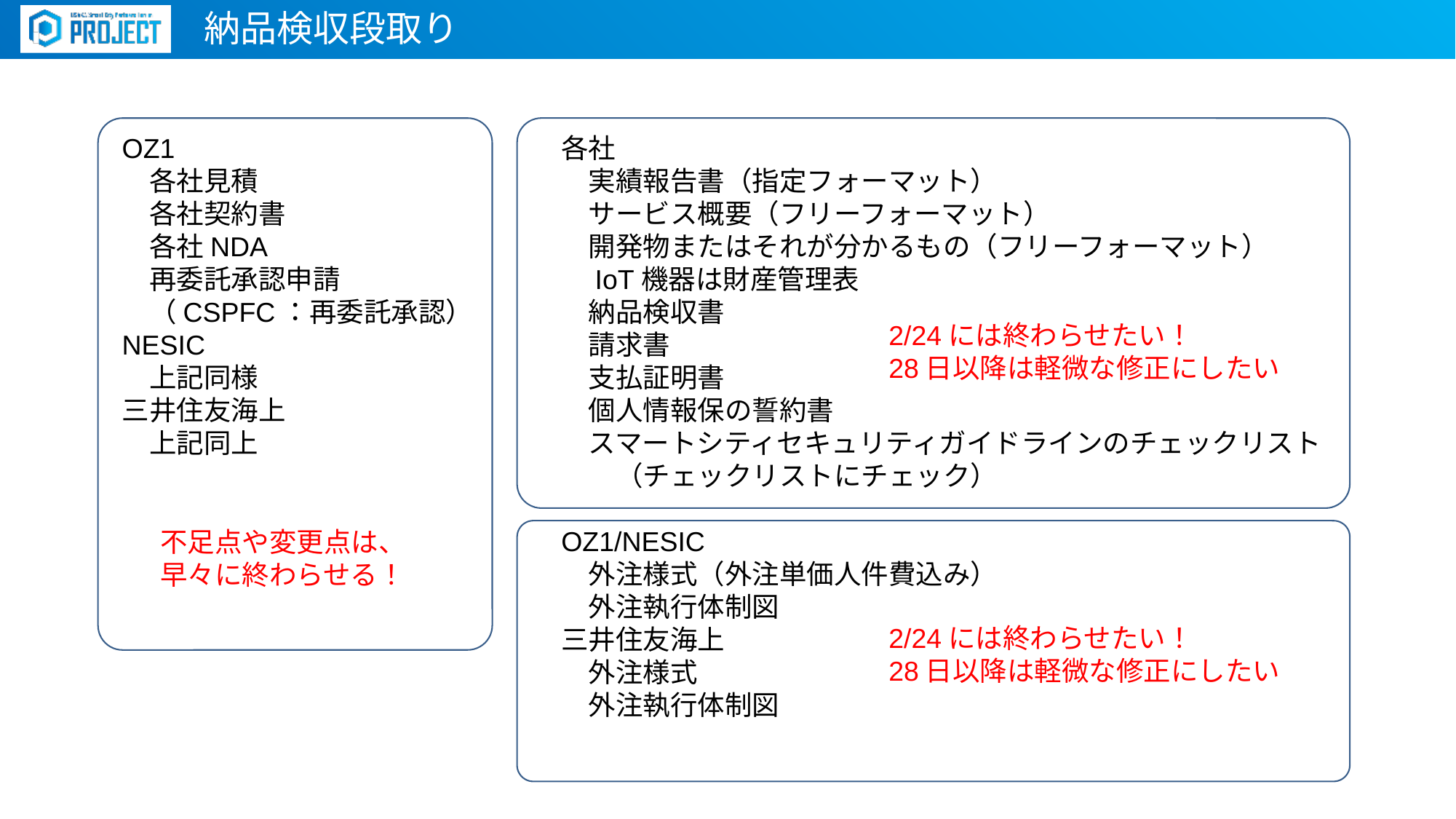

納品検収段取り

OZ1
　各社見積
　各社契約書
　各社NDA
　再委託承認申請
　（CSPFC：再委託承認）
NESIC
　上記同様
三井住友海上
　上記同上
各社
　実績報告書（指定フォーマット）
　サービス概要（フリーフォーマット）
　開発物またはそれが分かるもの（フリーフォーマット）
　IoT機器は財産管理表
　納品検収書
　請求書
　支払証明書
　個人情報保の誓約書
　スマートシティセキュリティガイドラインのチェックリスト
　　（チェックリストにチェック）

OZ1/NESIC
　外注様式（外注単価人件費込み）
　外注執行体制図
三井住友海上
　外注様式
　外注執行体制図
2/24には終わらせたい！
28日以降は軽微な修正にしたい
不足点や変更点は、
早々に終わらせる！

2/24には終わらせたい！
28日以降は軽微な修正にしたい